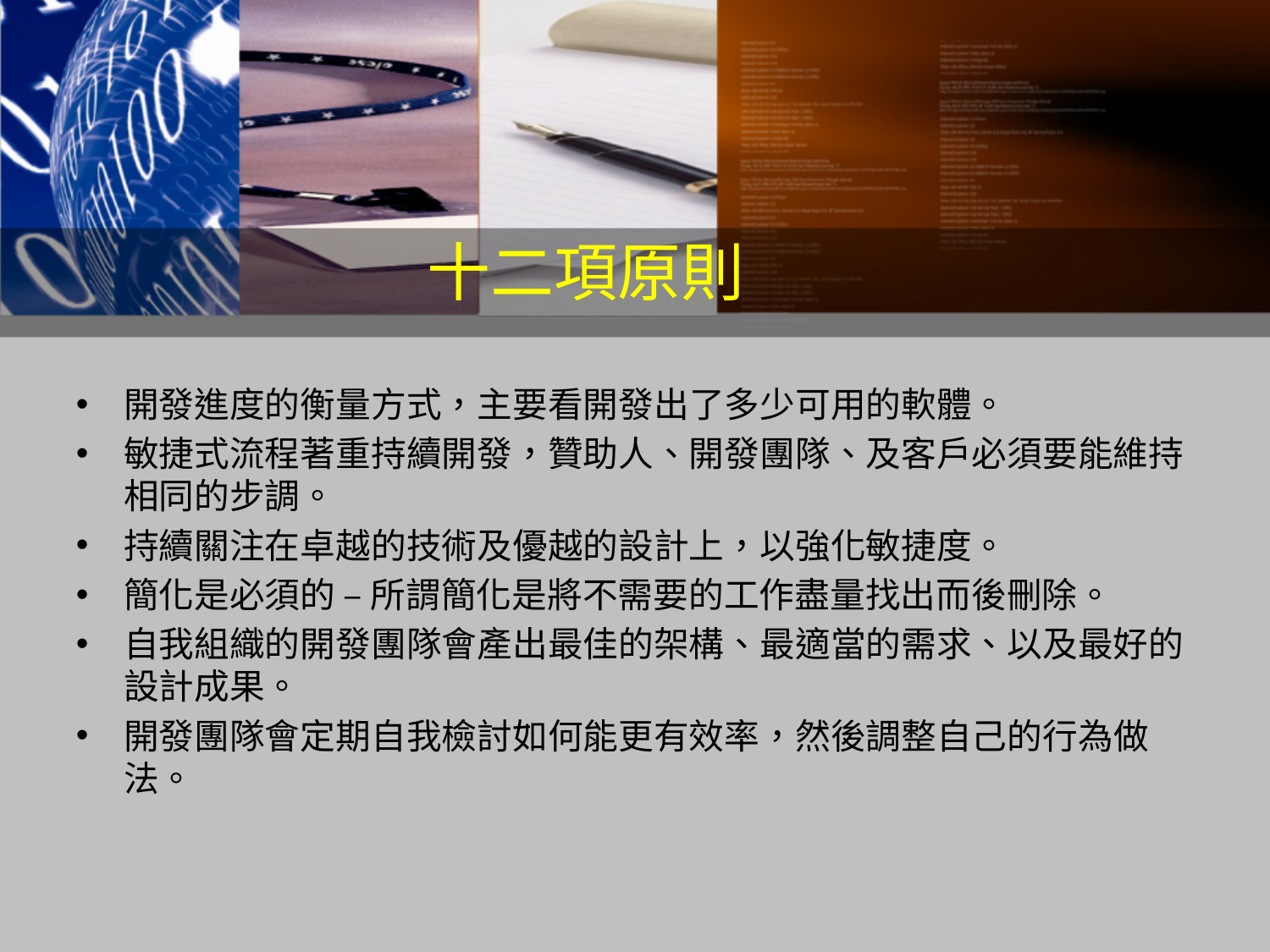

十二項原則
開發進度的衡量方式，主要看開發出了多少可用的軟體。
敏捷式流程著重持續開發，贊助人、開發團隊、及客戶必須要能維持相同的步調。
持續關注在卓越的技術及優越的設計上，以強化敏捷度。
簡化是必須的 – 所謂簡化是將不需要的工作盡量找出而後刪除。
自我組織的開發團隊會產出最佳的架構、最適當的需求、以及最好的設計成果。
開發團隊會定期自我檢討如何能更有效率，然後調整自己的行為做法。